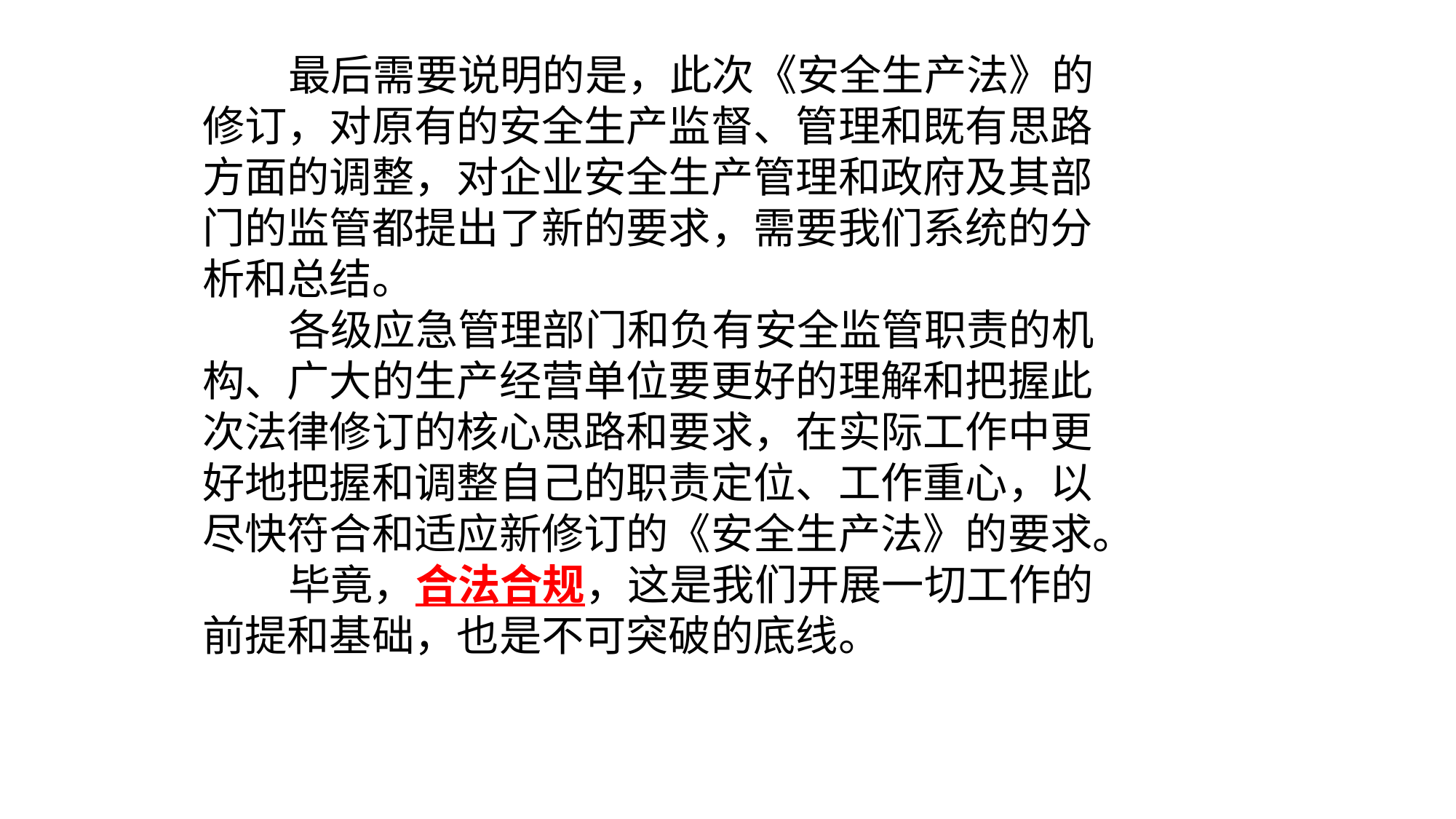

最后需要说明的是，此次《安全生产法》的修订，对原有的安全生产监督、管理和既有思路方面的调整，对企业安全生产管理和政府及其部门的监管都提出了新的要求，需要我们系统的分析和总结。
        各级应急管理部门和负有安全监管职责的机构、广大的生产经营单位要更好的理解和把握此次法律修订的核心思路和要求，在实际工作中更好地把握和调整自己的职责定位、工作重心，以尽快符合和适应新修订的《安全生产法》的要求。
        毕竟，合法合规，这是我们开展一切工作的前提和基础，也是不可突破的底线。
165